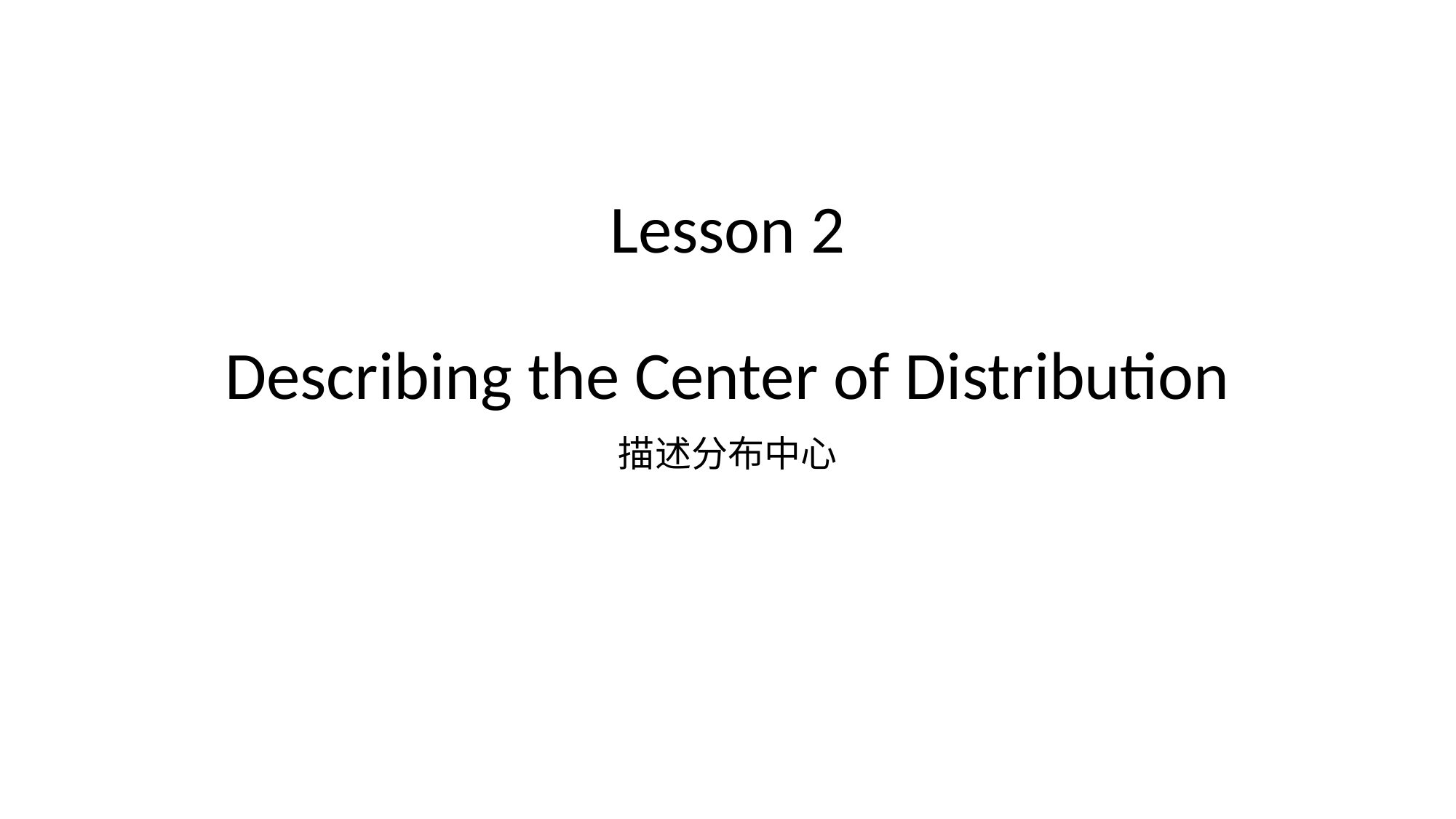

# Lesson 2 Describing the Center of Distribution
描述分布中心